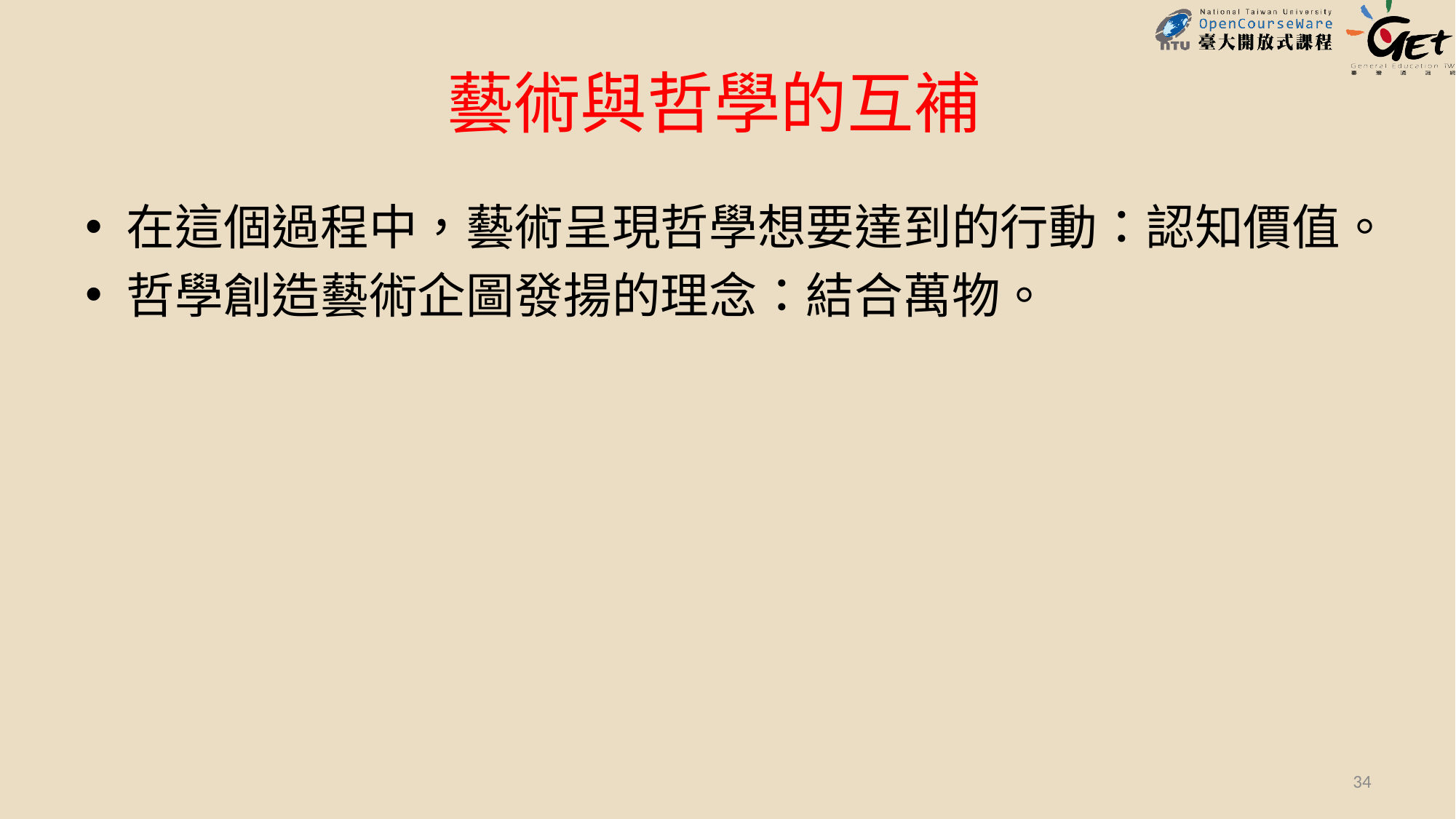

# 藝術與哲學的互補
在這個過程中，藝術呈現哲學想要達到的行動：認知價值。
哲學創造藝術企圖發揚的理念：結合萬物。
34